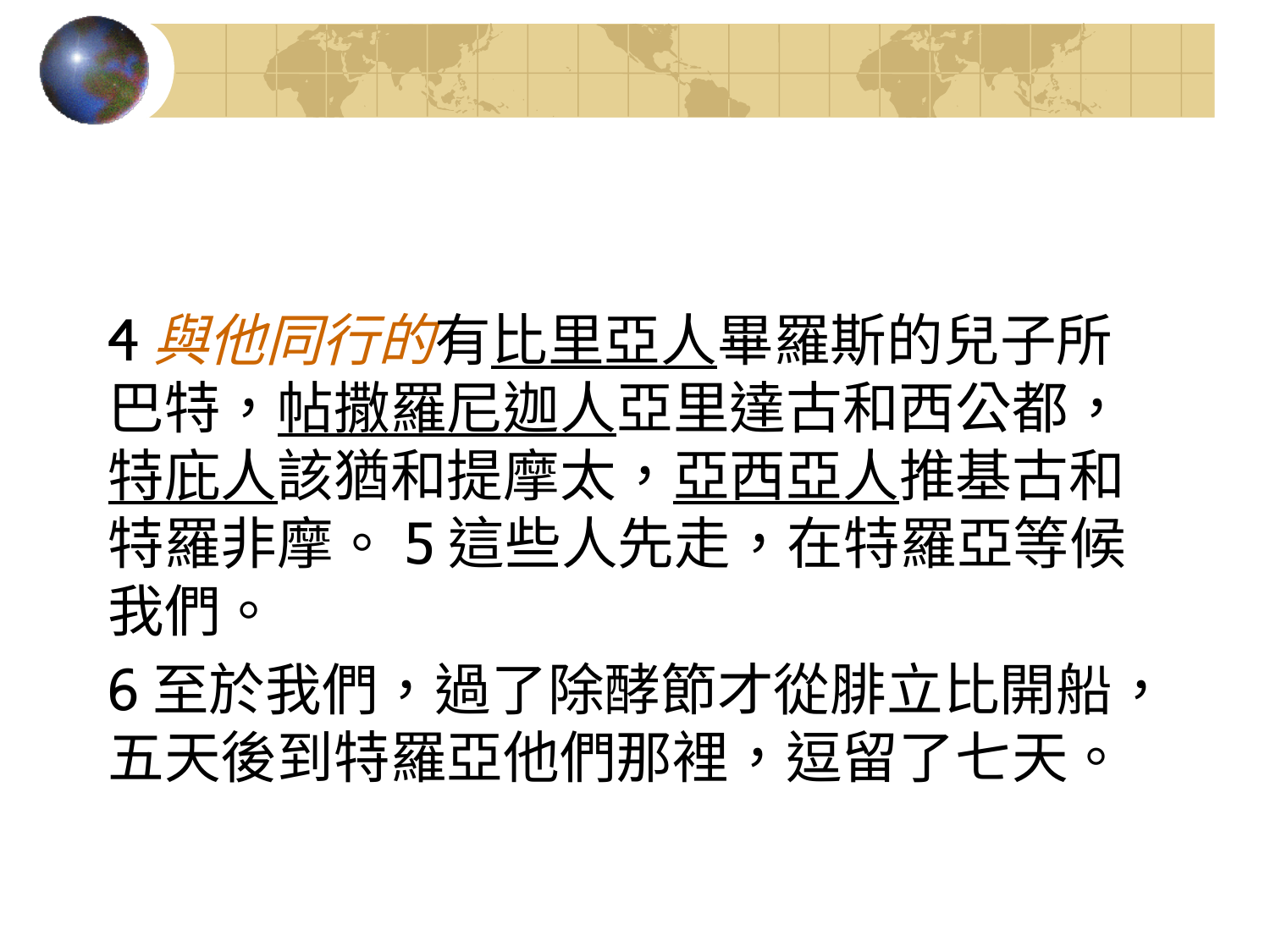

#
4與他同行的有比里亞人畢羅斯的兒子所巴特，帖撒羅尼迦人亞里達古和西公都，特庇人該猶和提摩太，亞西亞人推基古和特羅非摩。5這些人先走，在特羅亞等候我們。
6至於我們，過了除酵節才從腓立比開船，五天後到特羅亞他們那裡，逗留了七天。